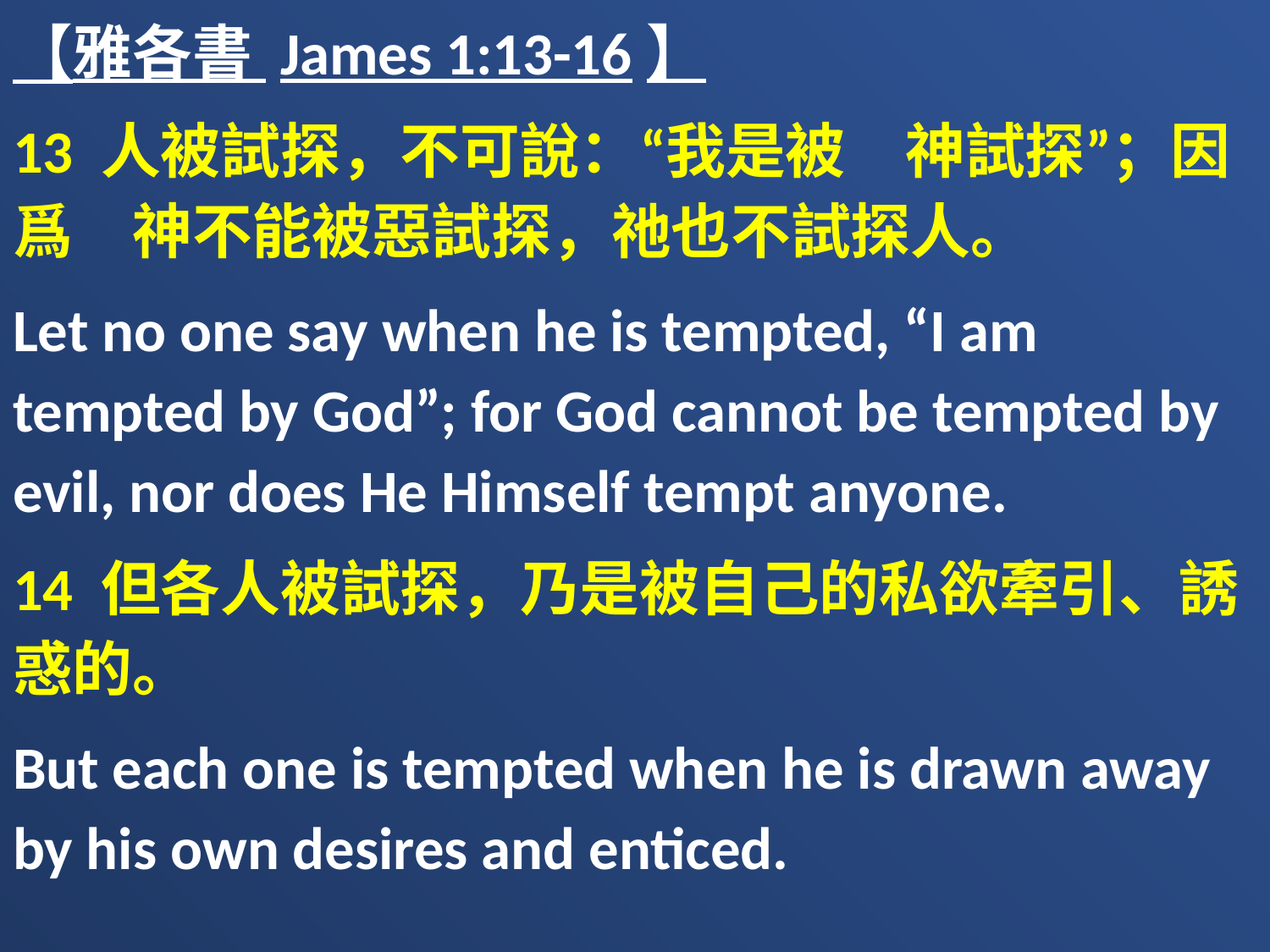

【雅各書 James 1:13-16】
13 人被試探，不可說：“我是被　神試探”；因爲　神不能被惡試探，祂也不試探人。
Let no one say when he is tempted, “I am tempted by God”; for God cannot be tempted by evil, nor does He Himself tempt anyone.
14 但各人被試探，乃是被自己的私欲牽引、誘惑的。
But each one is tempted when he is drawn away by his own desires and enticed.